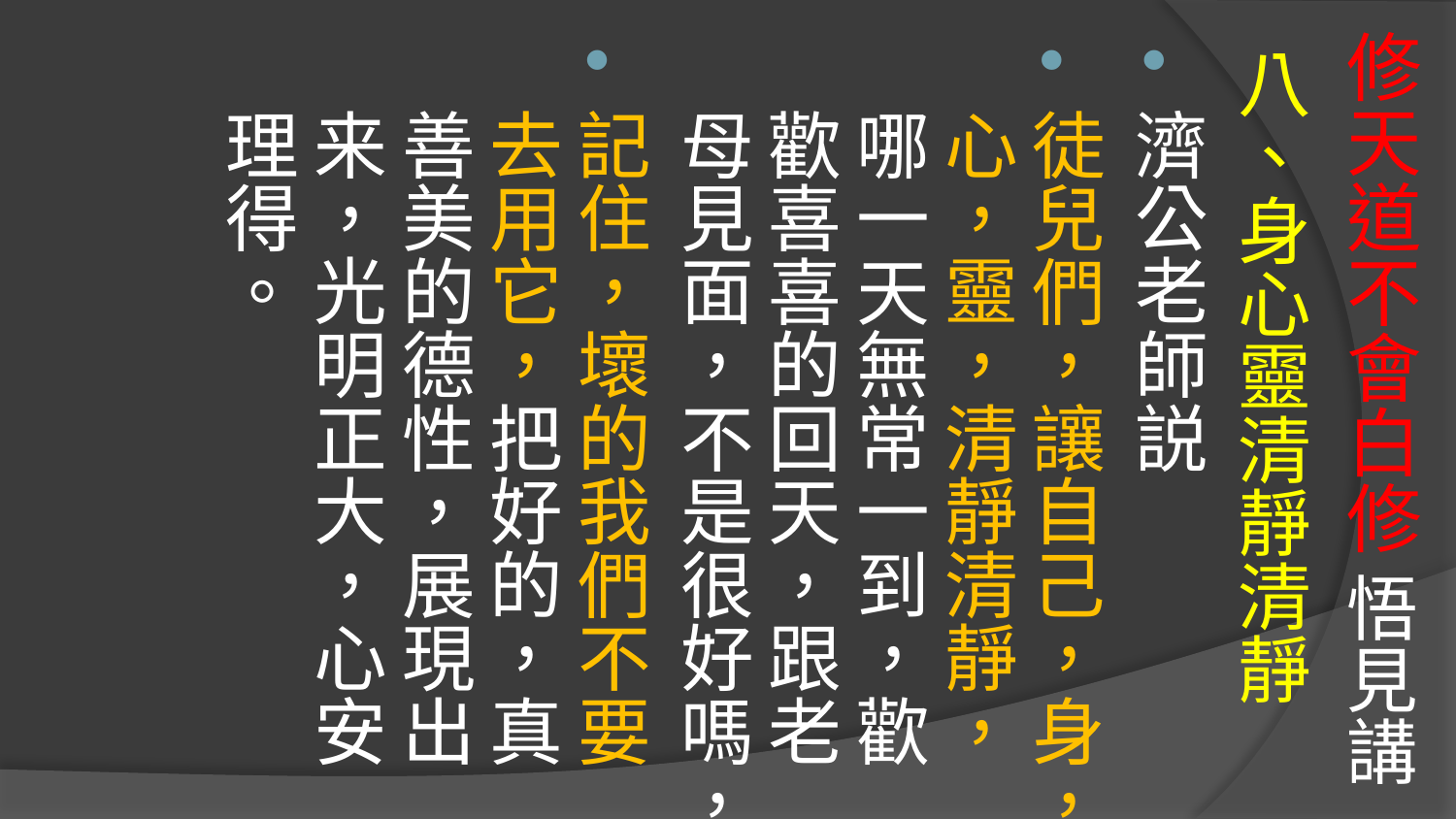

# 修天道不會白修 悟見講
八、身心靈清靜清靜
濟公老師説
徒兒們，讓自己，身，心，靈，清靜清靜，哪一天無常一到，歡歡喜喜的回天，跟老母見面，不是很好嗎，
記住，壞的我們不要去用它，把好的，真善美的德性，展現出来，光明正大，心安理得。